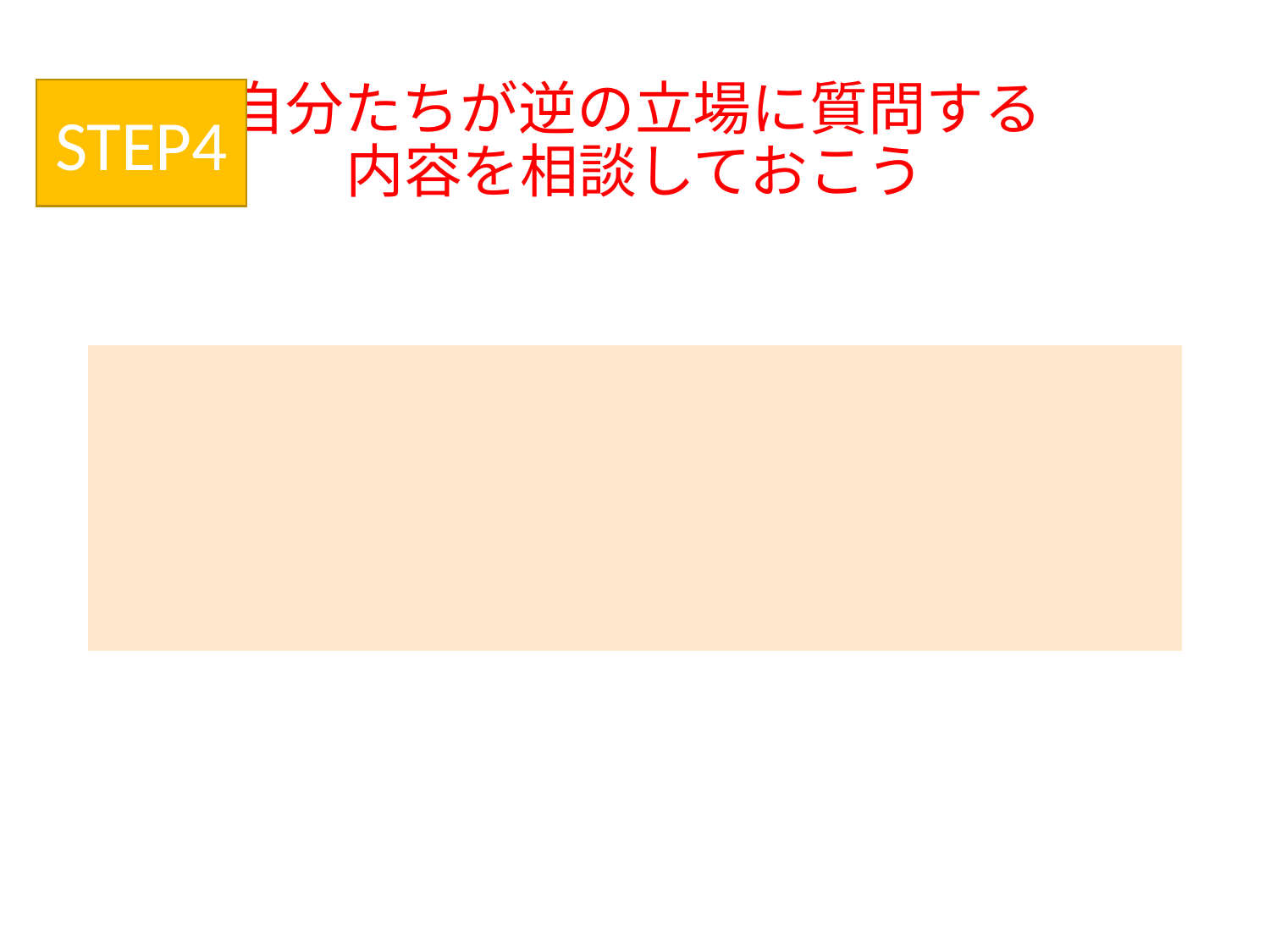

# 自分たちが逆の立場に質問する 内容を相談しておこう
STEP4
|  |
| --- |